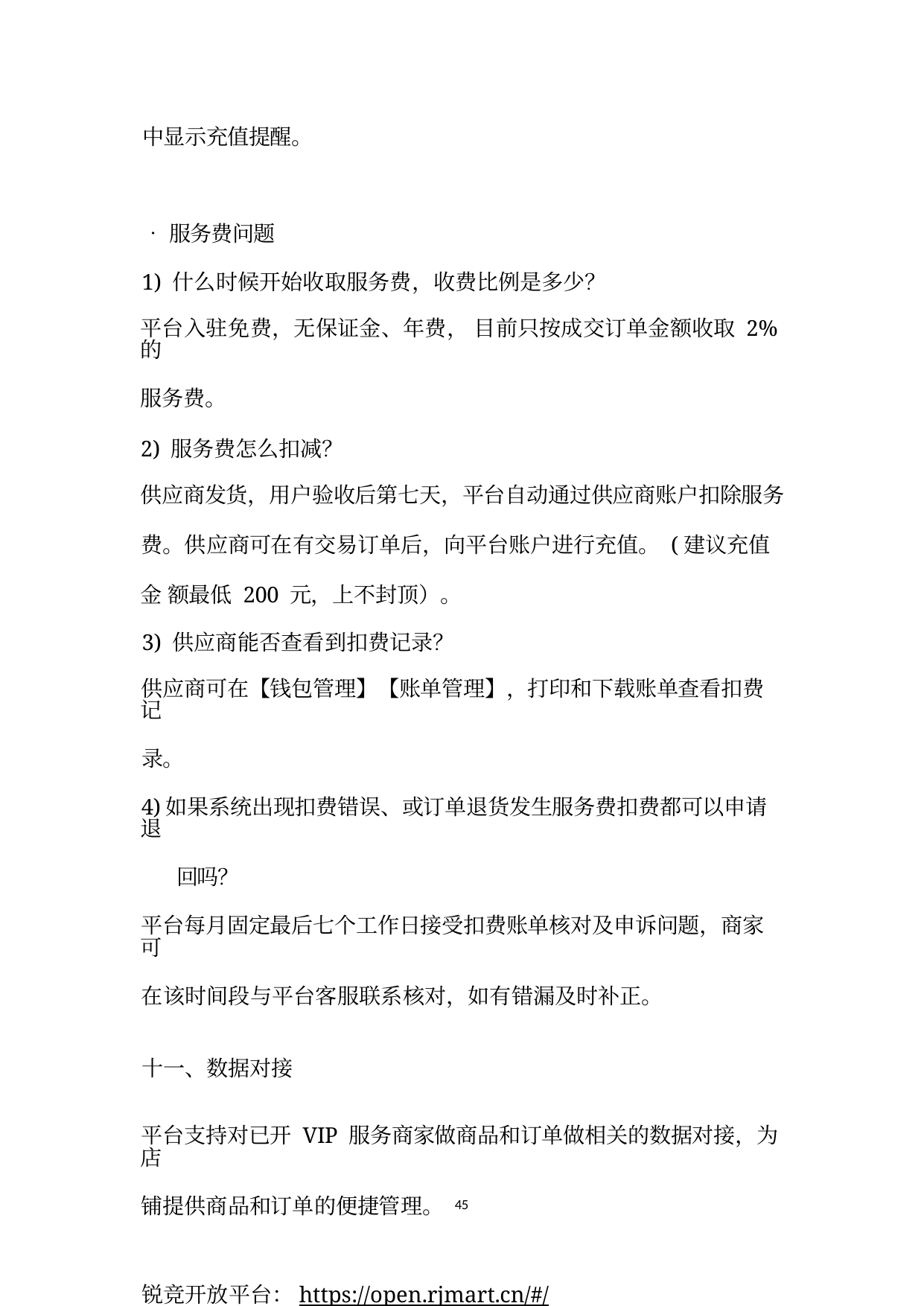

中显示充值提醒。

•服务费问题
1) 什么时候开始收取服务费，收费比例是多少？
平台入驻免费，无保证金、年费， 目前只按成交订单金额收取 2%的
服务费。

2) 服务费怎么扣减？
供应商发货，用户验收后第七天，平台自动通过供应商账户扣除服务
费。供应商可在有交易订单后，向平台账户进行充值。 (建议充值金 额最低 200 元，上不封顶）。
3) 供应商能否查看到扣费记录？
供应商可在【钱包管理】【账单管理】，打印和下载账单查看扣费记
录。

4)如果系统出现扣费错误、或订单退货发生服务费扣费都可以申请退
回吗？

平台每月固定最后七个工作日接受扣费账单核对及申诉问题，商家可
在该时间段与平台客服联系核对，如有错漏及时补正。

十一、数据对接

平台支持对已开 VIP 服务商家做商品和订单做相关的数据对接，为店
铺提供商品和订单的便捷管理。

锐竞开放平台：https://open.rjmart.cn/#/

45